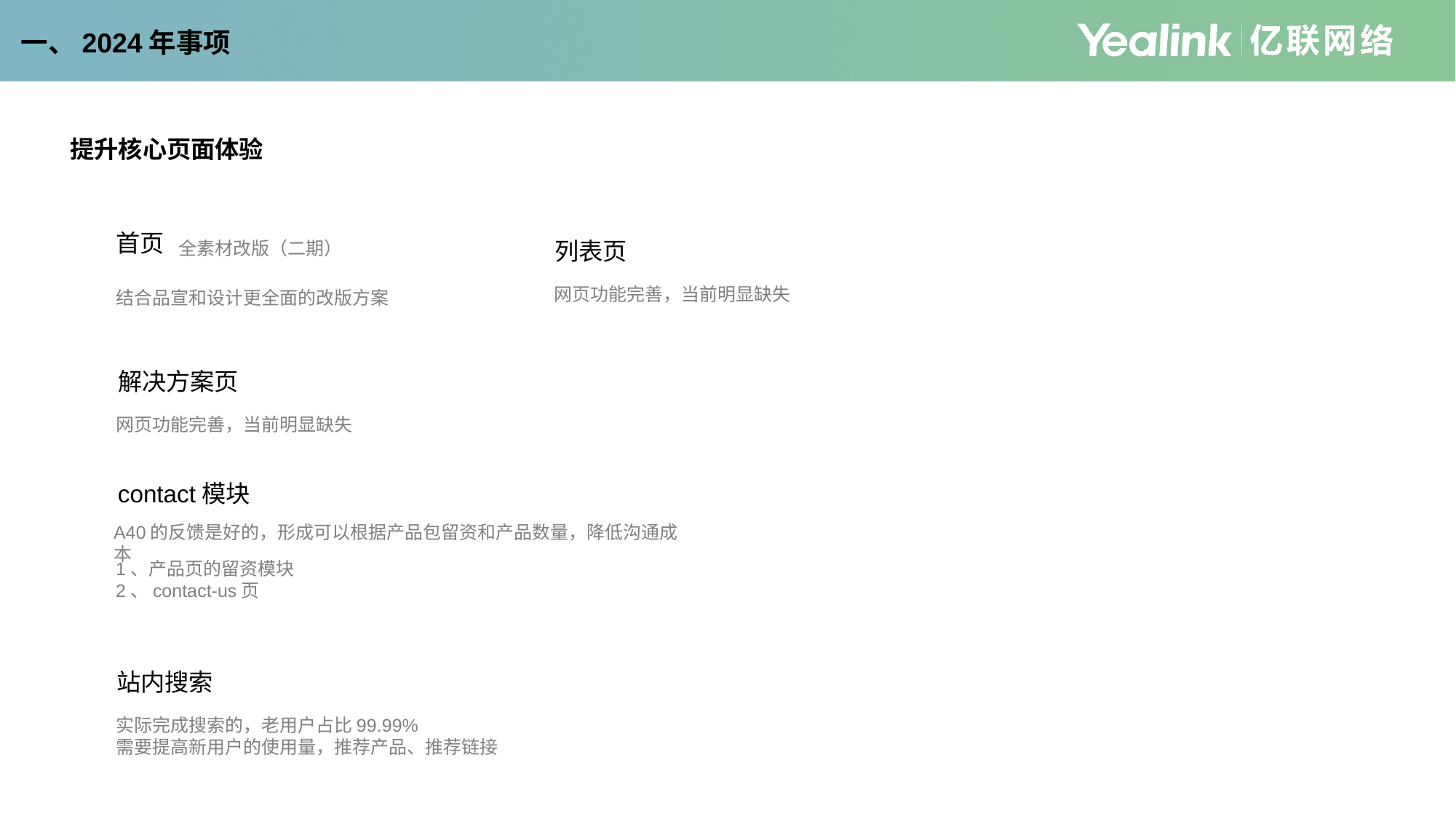

一、2024年事项
提升核心页面体验
首页
列表页
全素材改版（二期）
网页功能完善，当前明显缺失
结合品宣和设计更全面的改版方案
解决方案页
网页功能完善，当前明显缺失
contact模块
A40的反馈是好的，形成可以根据产品包留资和产品数量，降低沟通成本
1、产品页的留资模块
2、contact-us页
站内搜索
实际完成搜索的，老用户占比99.99%
需要提高新用户的使用量，推荐产品、推荐链接